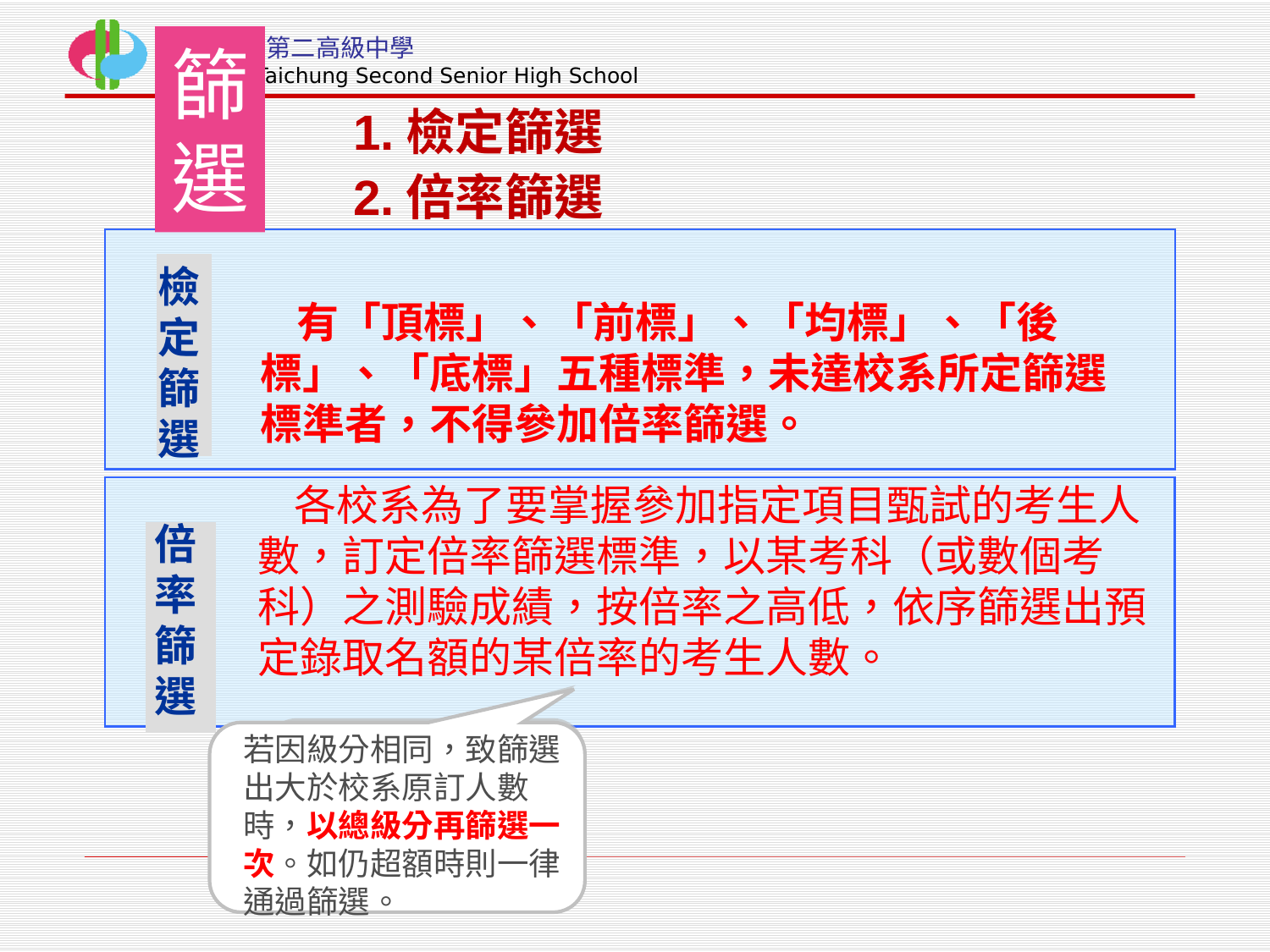

篩
選
1.檢定篩選
2.倍率篩選

檢
定
篩
選
    有「頂標」、「前標」、「均標」、「後標」、「底標」五種標準，未達校系所定篩選標準者，不得參加倍率篩選。

    各校系為了要掌握參加指定項目甄試的考生人數，訂定倍率篩選標準，以某考科（或數個考科）之測驗成績，按倍率之高低，依序篩選出預定錄取名額的某倍率的考生人數。

倍
率
篩
選

若因級分相同，致篩選出大於校系原訂人數時，以總級分再篩選一次。如仍超額時則一律通過篩選。